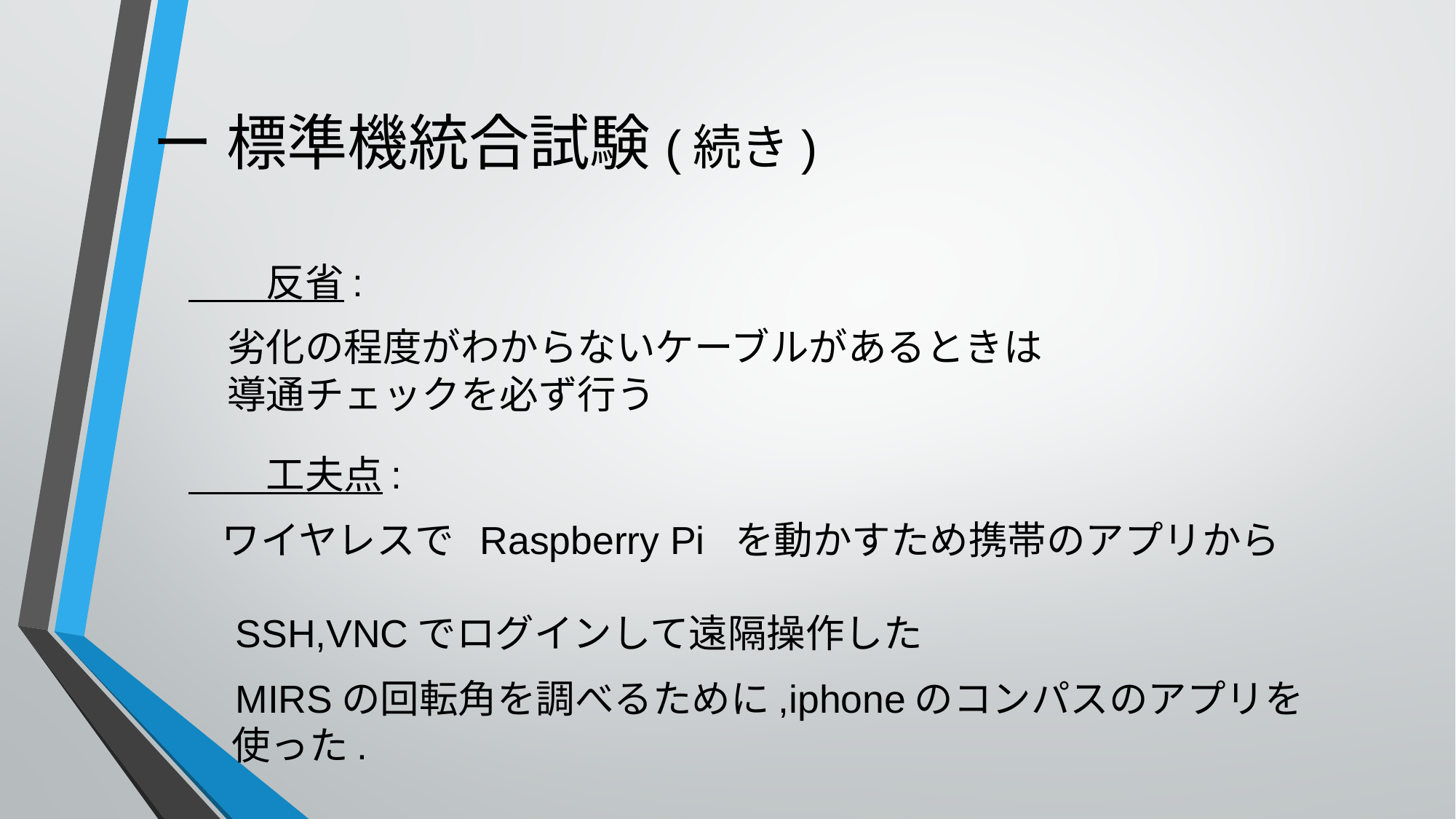

ー 標準機統合試験(続き)
　　反省:

　劣化の程度がわからないケーブルがあるときは
　導通チェックを必ず行う

　　工夫点:

　ワイヤレスで  Raspberry Pi  を動かすため携帯のアプリから
　SSH,VNCでログインして遠隔操作した

　MIRSの回転角を調べるために,iphoneのコンパスのアプリを
    使った.